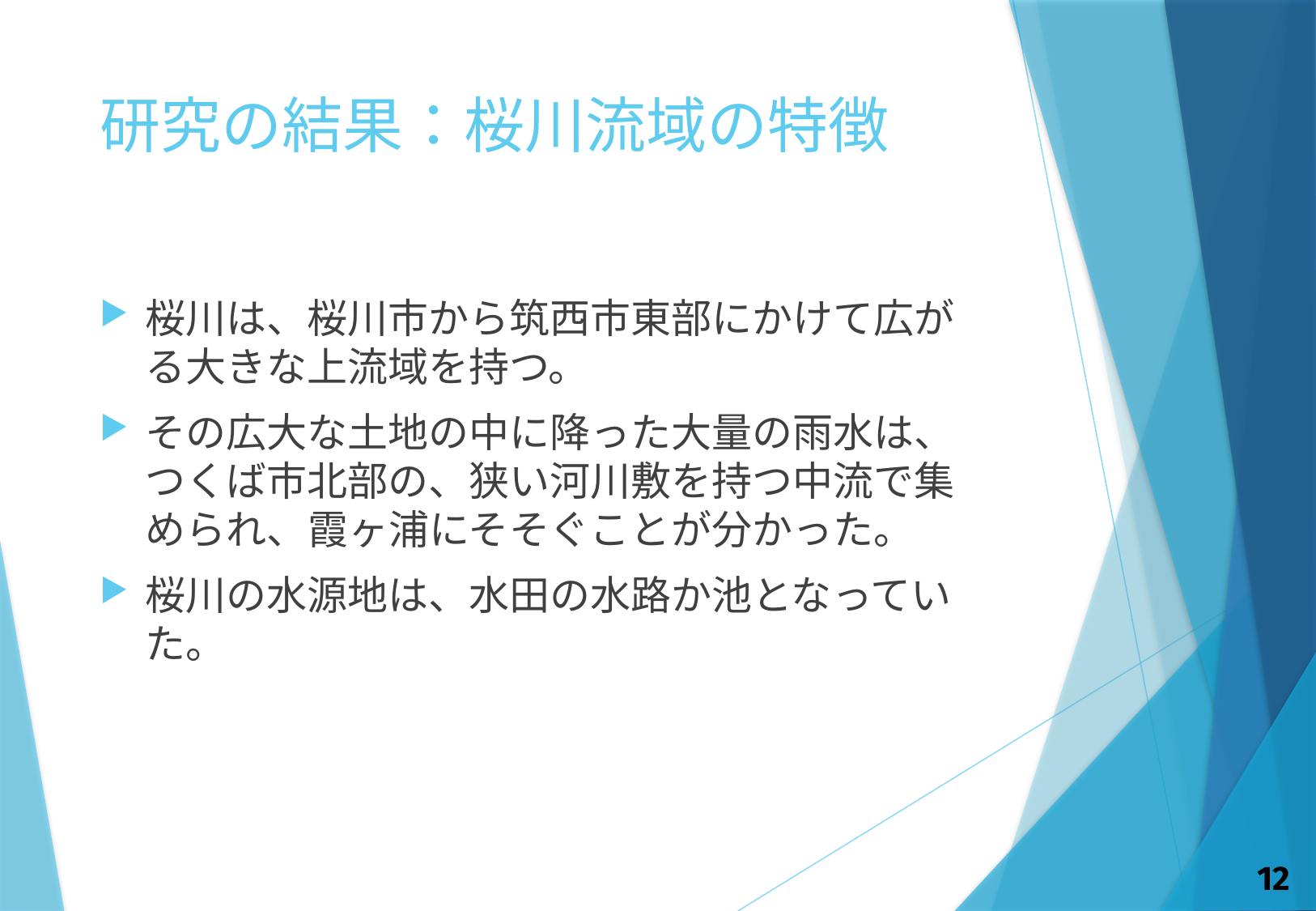

# 研究の結果：桜川流域の特徴
桜川は、桜川市から筑西市東部にかけて広がる大きな上流域を持つ。
その広大な土地の中に降った大量の雨水は、つくば市北部の、狭い河川敷を持つ中流で集められ、霞ヶ浦にそそぐことが分かった。
桜川の水源地は、水田の水路か池となっていた。

12